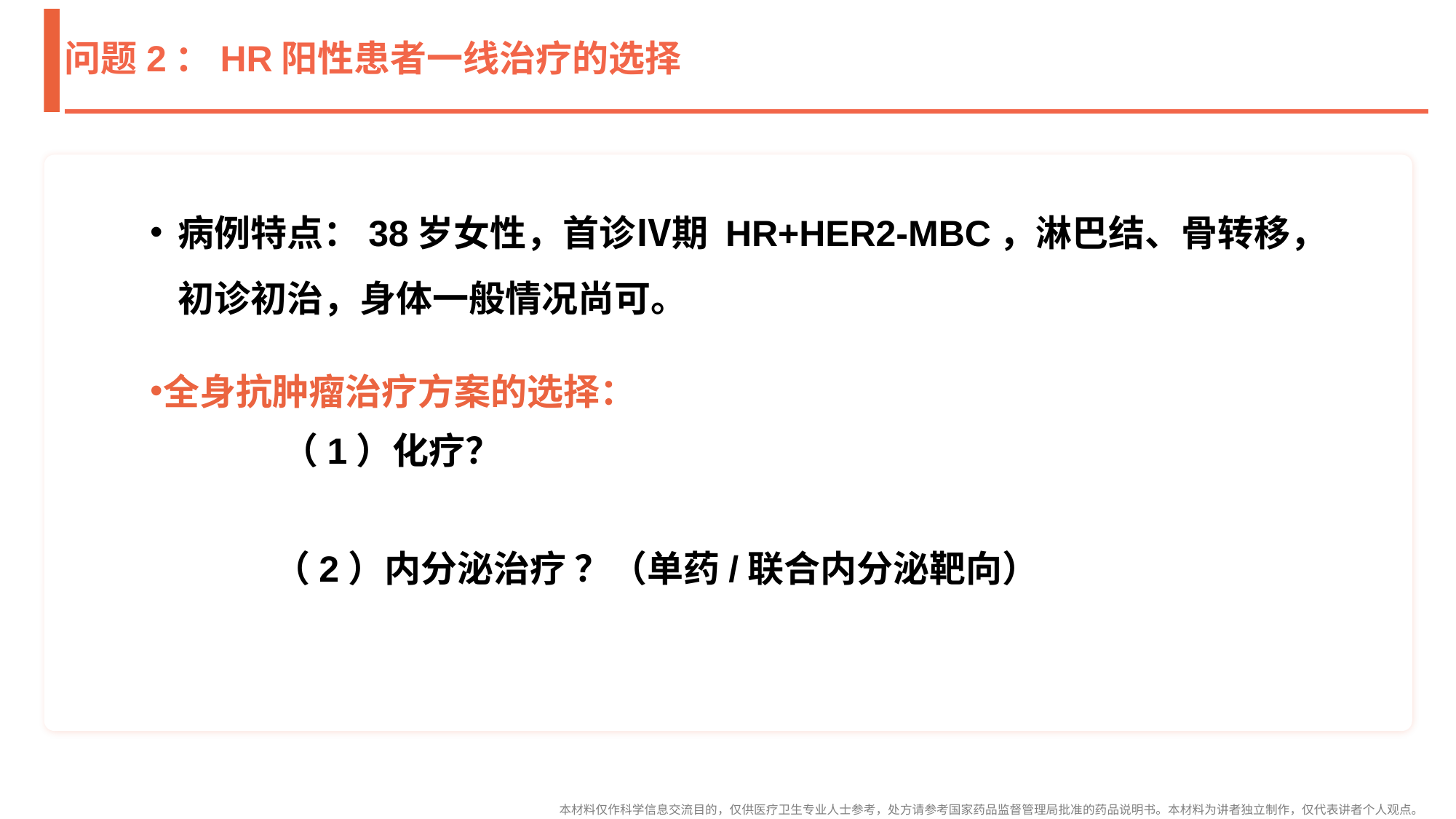

# 问题2：HR阳性患者一线治疗的选择

病例特点：38岁女性，首诊Ⅳ期 HR+HER2-MBC，淋巴结、骨转移，初诊初治，身体一般情况尚可。
全身抗肿瘤治疗方案的选择：
               （1）化疗？

              （2）内分泌治疗 ？（单药/联合内分泌靶向）